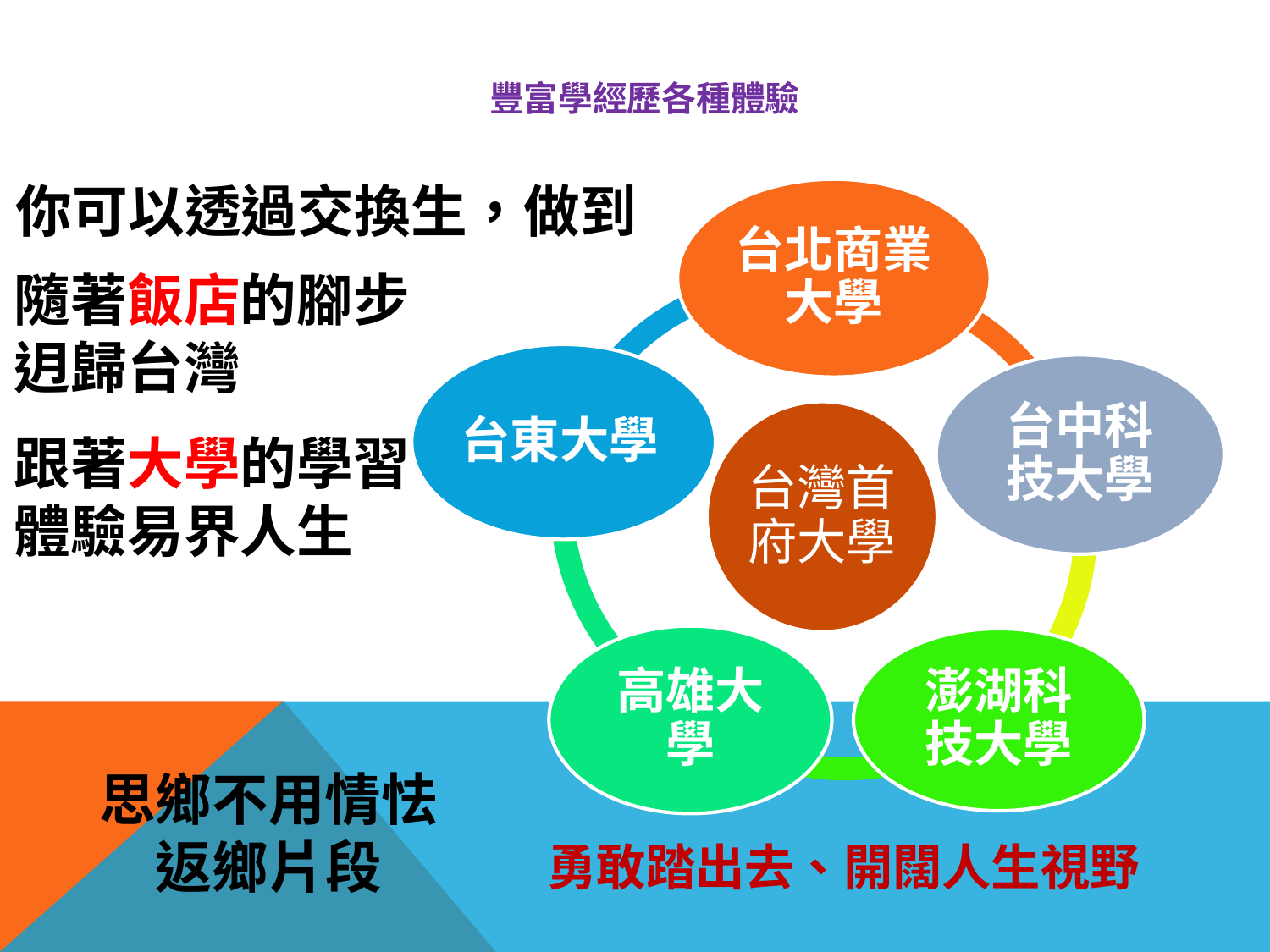

# 豐富學經歷各種體驗
你可以透過交換生，做到
台灣首府大學
台北商業大學
台中科技大學
澎湖科技大學
高雄大學
台東大學
隨著飯店的腳步
迌歸台灣
跟著大學的學習
體驗易界人生
思鄉不用情怯
返鄉片段
勇敢踏出去、開闊人生視野